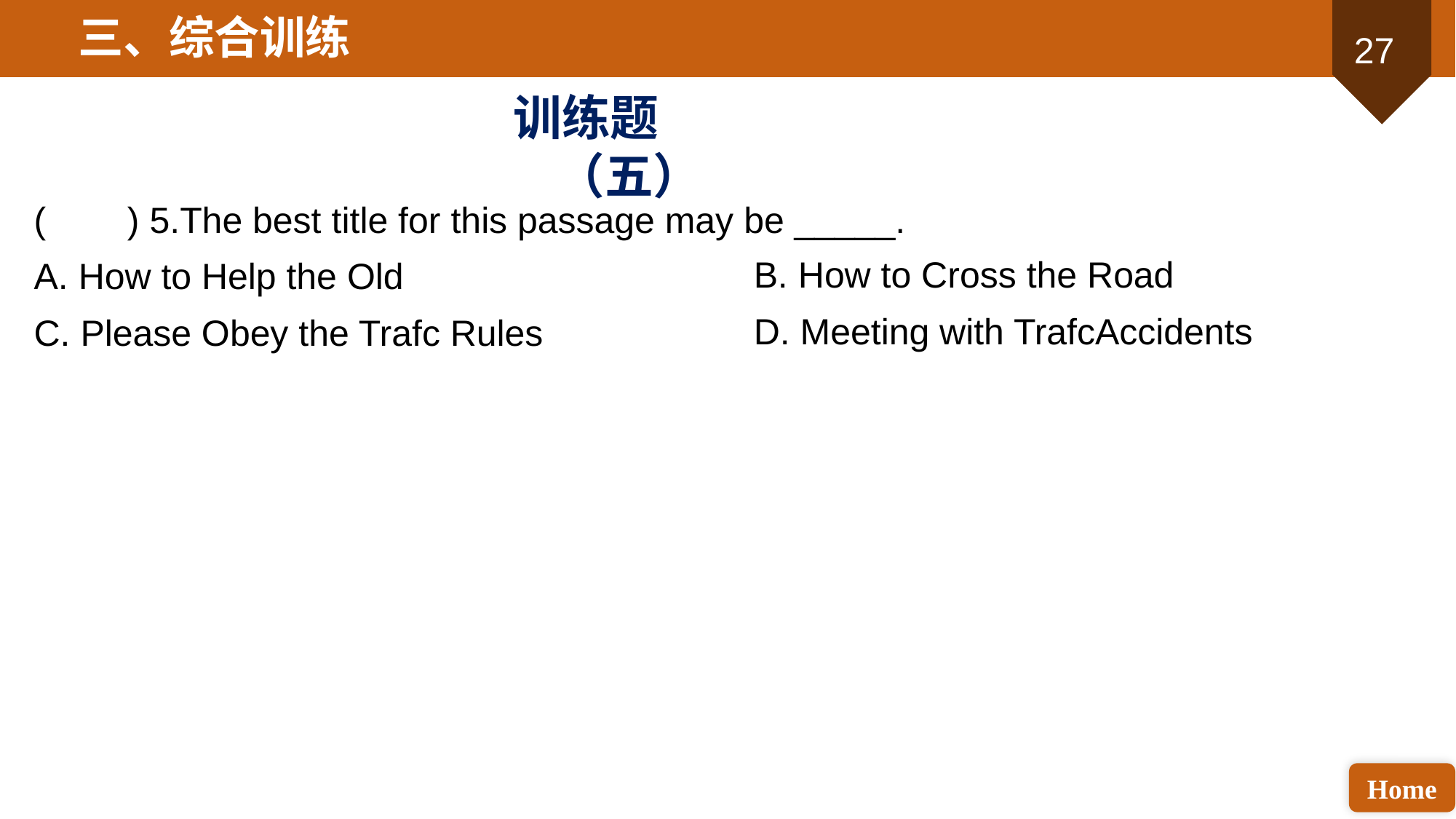

三、综合训练
训练题（五）
(        ) 5.The best title for this passage may be _____.
A. How to Help the Old
C. Please Obey the Trafc Rules
B. How to Cross the Road
D. Meeting with TrafcAccidents